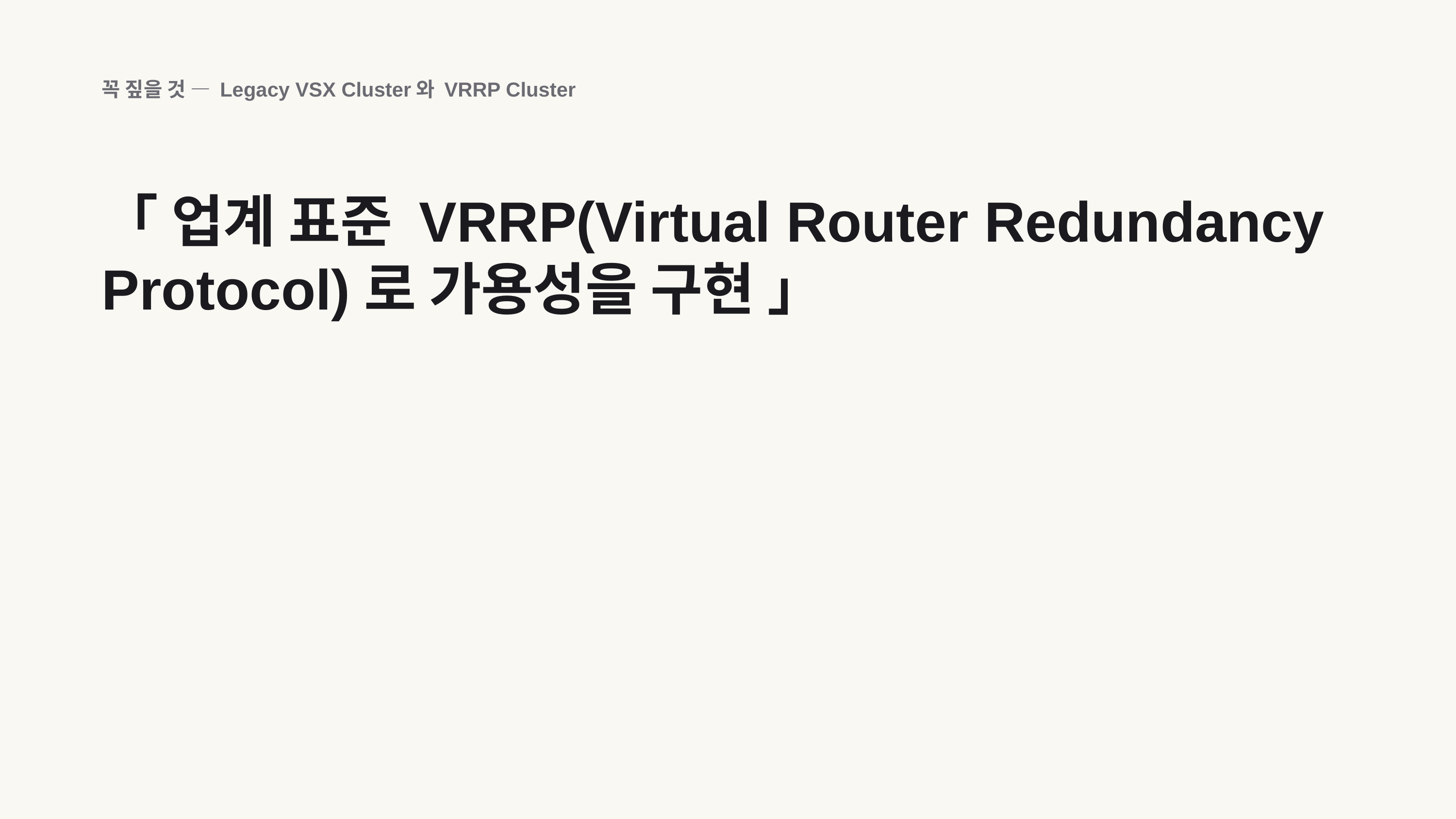

꼭 짚을 것 — Legacy VSX Cluster와 VRRP Cluster
「 업계 표준 VRRP(Virtual Router Redundancy Protocol)로 가용성을 구현 」